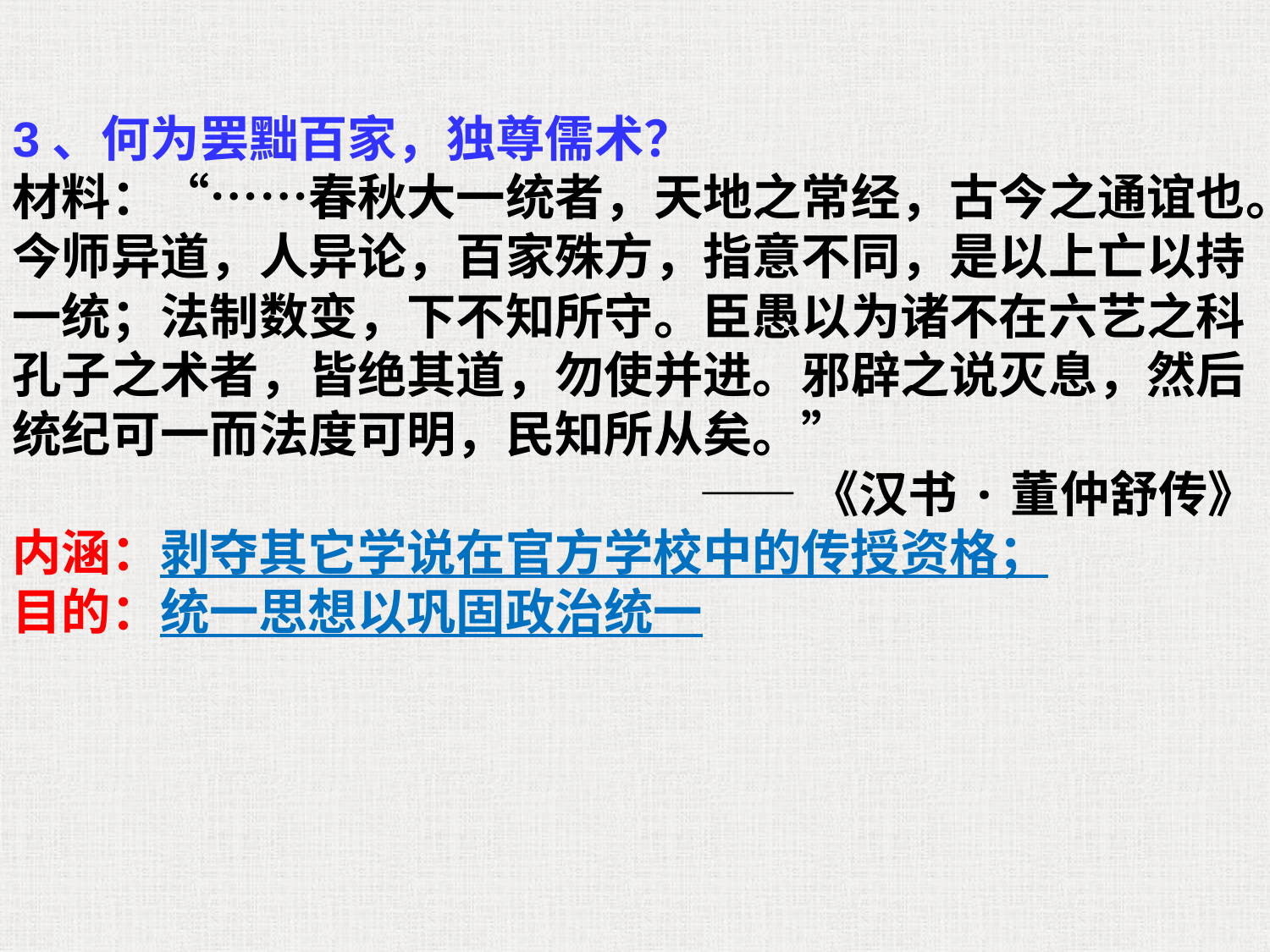

3、何为罢黜百家，独尊儒术？
材料：“……春秋大一统者，天地之常经，古今之通谊也。今师异道，人异论，百家殊方，指意不同，是以上亡以持一统；法制数变，下不知所守。臣愚以为诸不在六艺之科孔子之术者，皆绝其道，勿使并进。邪辟之说灭息，然后统纪可一而法度可明，民知所从矣。”
 ——《汉书·董仲舒传》
内涵：剥夺其它学说在官方学校中的传授资格；
目的：统一思想以巩固政治统一